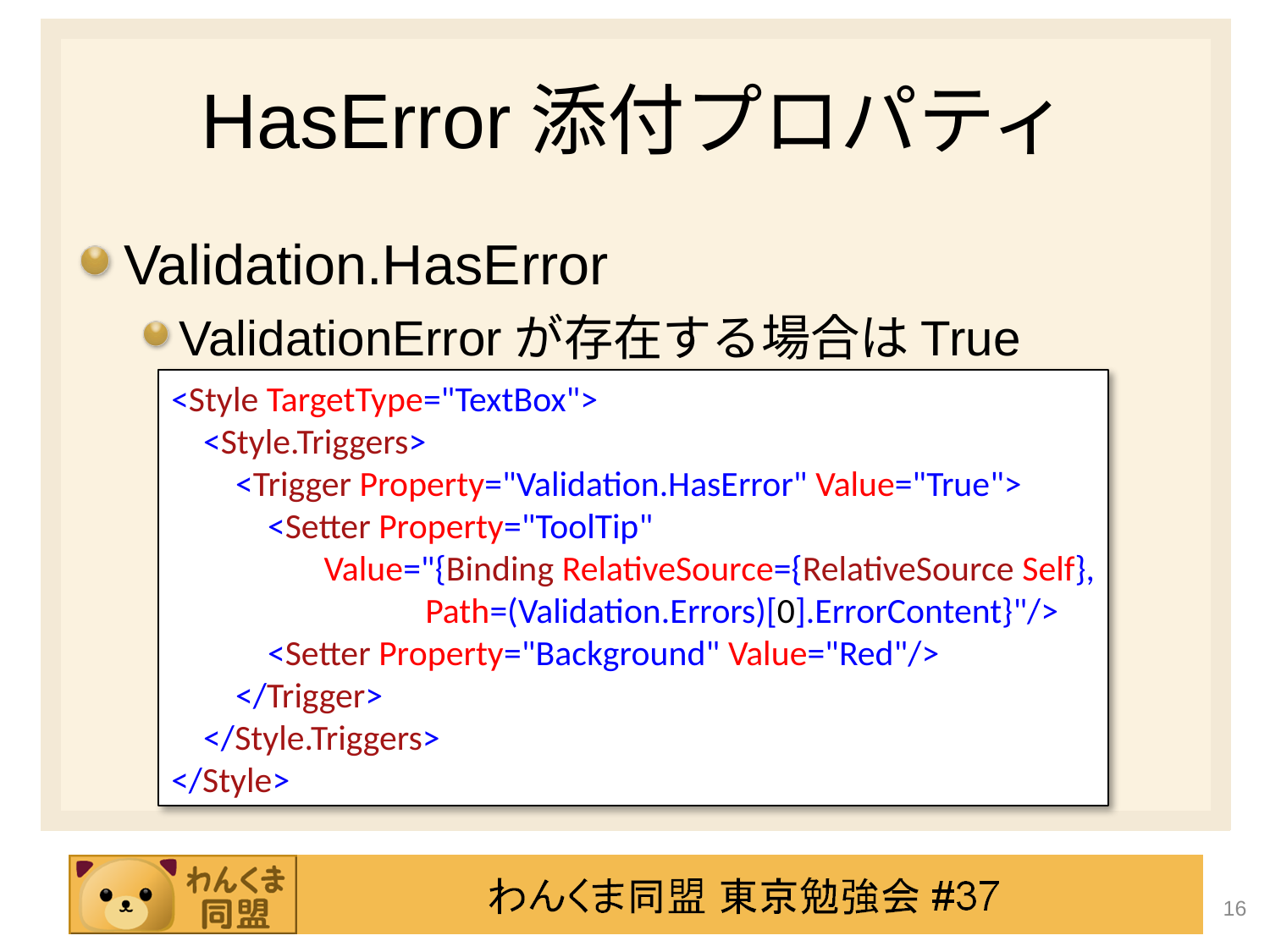

# HasError添付プロパティ
Validation.HasError
ValidationErrorが存在する場合はTrue
<Style TargetType="TextBox">
    <Style.Triggers>
        <Trigger Property="Validation.HasError" Value="True">
            <Setter Property="ToolTip"
                   Value="{Binding RelativeSource={RelativeSource Self},
                   	Path=(Validation.Errors)[0].ErrorContent}"/>
            <Setter Property="Background" Value="Red"/>
        </Trigger>
    </Style.Triggers>
</Style>
16